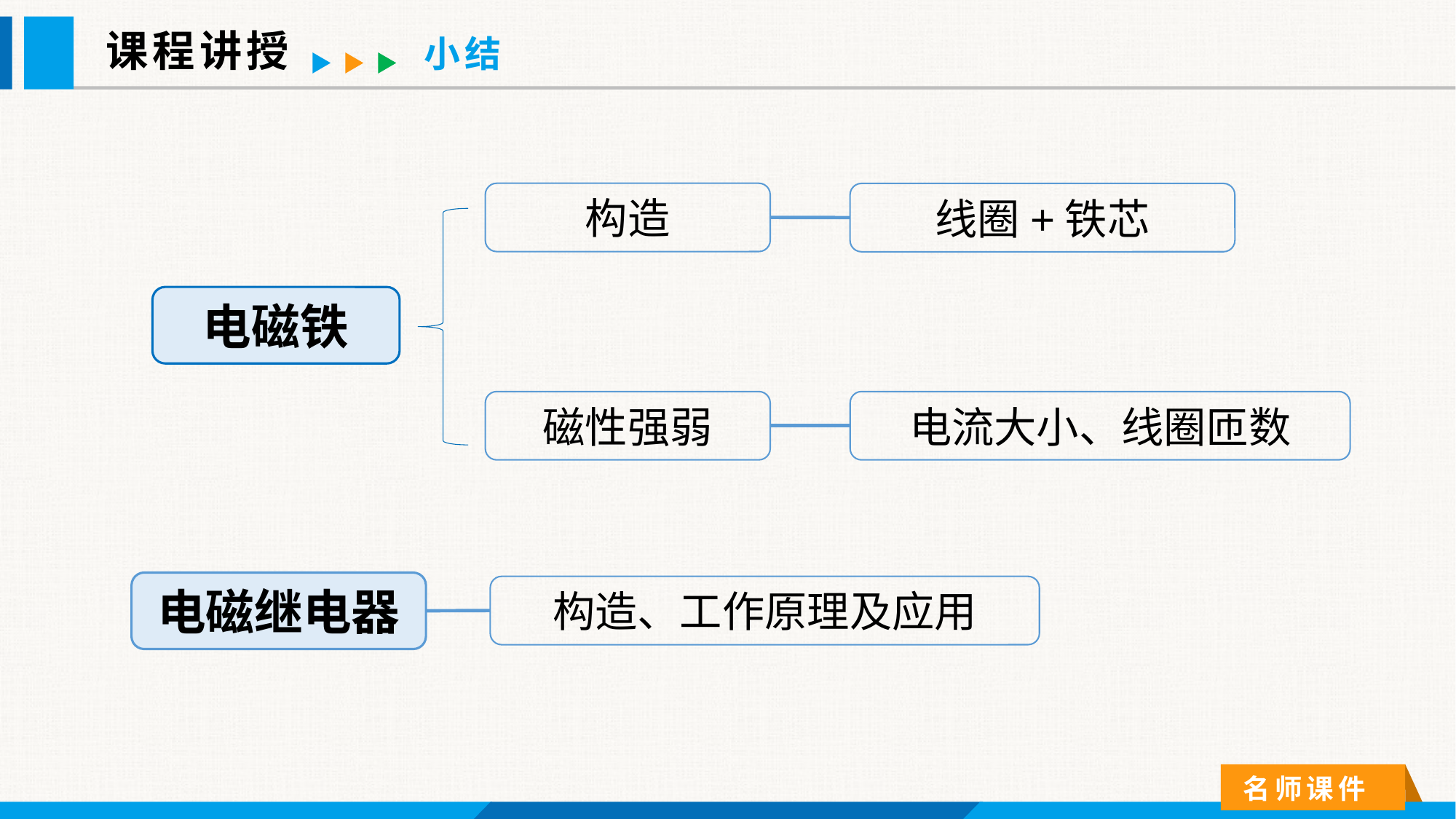

课程讲授
小结

构造
线圈+铁芯

电磁铁
磁性强弱
电流大小、线圈匝数
电磁继电器
构造、工作原理及应用